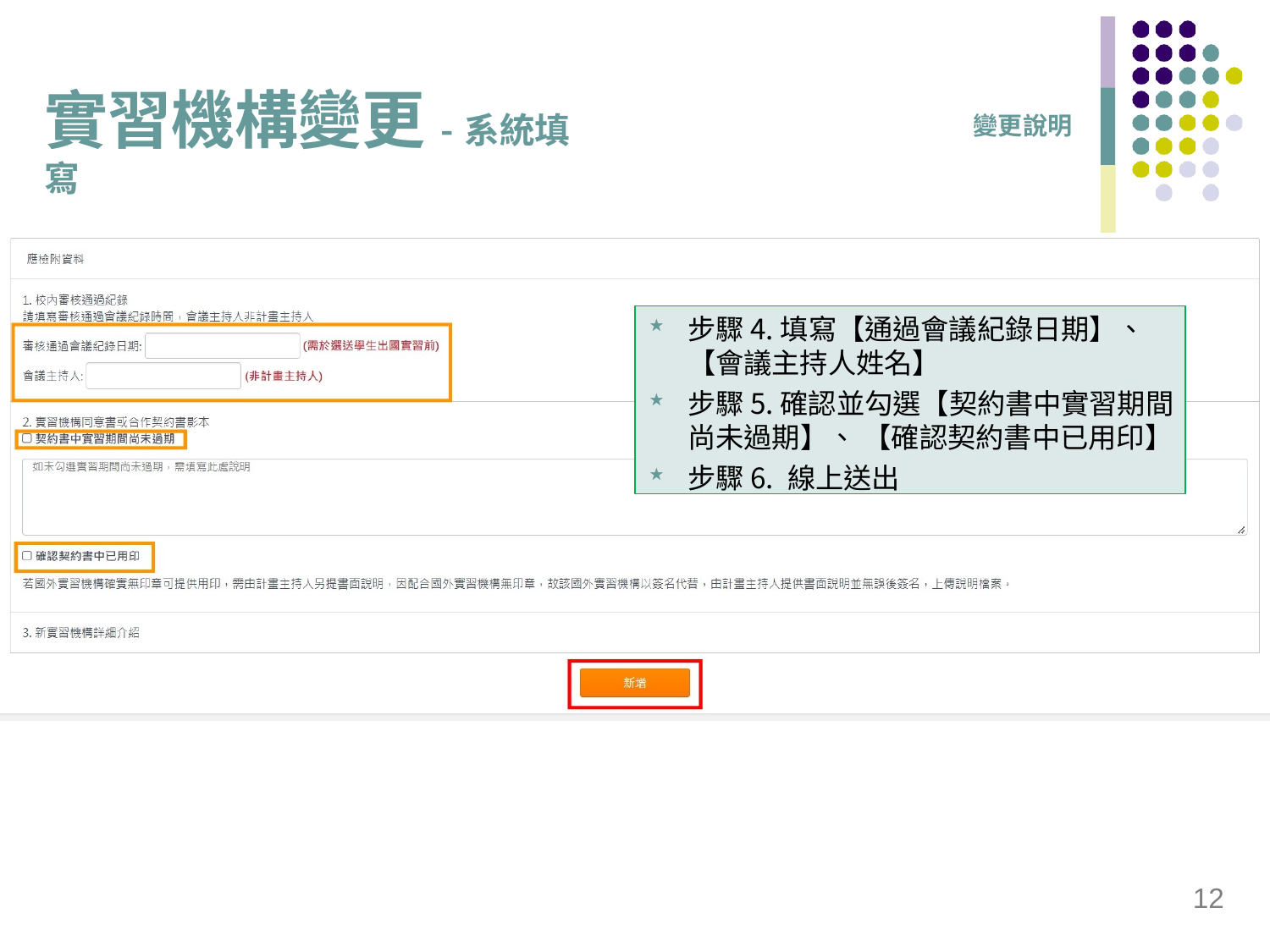

# 實習機構變更-系統填寫
變更說明

步驟4.填寫【通過會議紀錄日期】、
【會議主持人姓名】
步驟5.確認並勾選【契約書中實習期間
尚未過期】、 【確認契約書中已用印】
步驟6. 線上送出
12